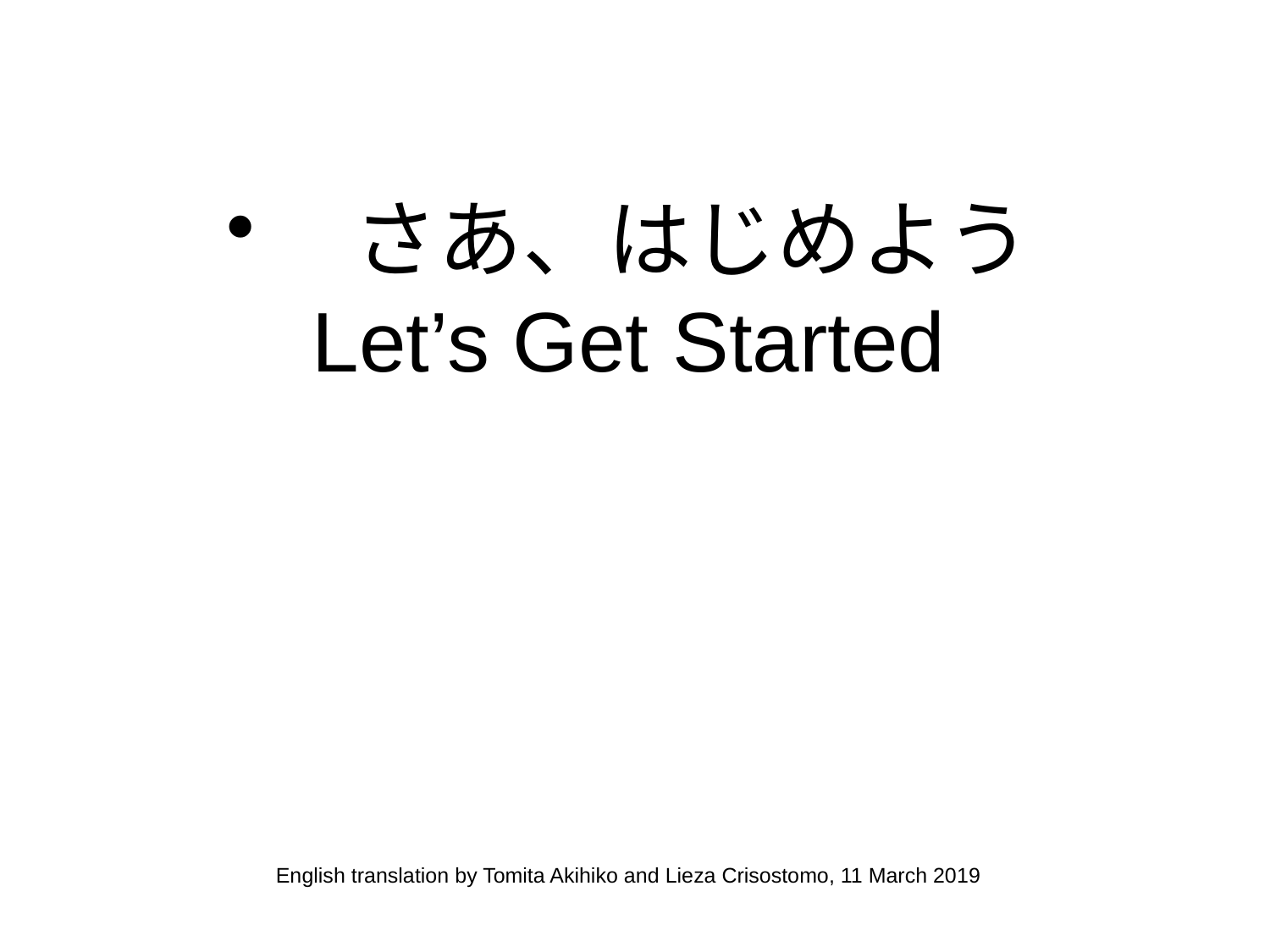

さあ、はじめよう
Let’s Get Started
English translation by Tomita Akihiko and Lieza Crisostomo, 11 March 2019